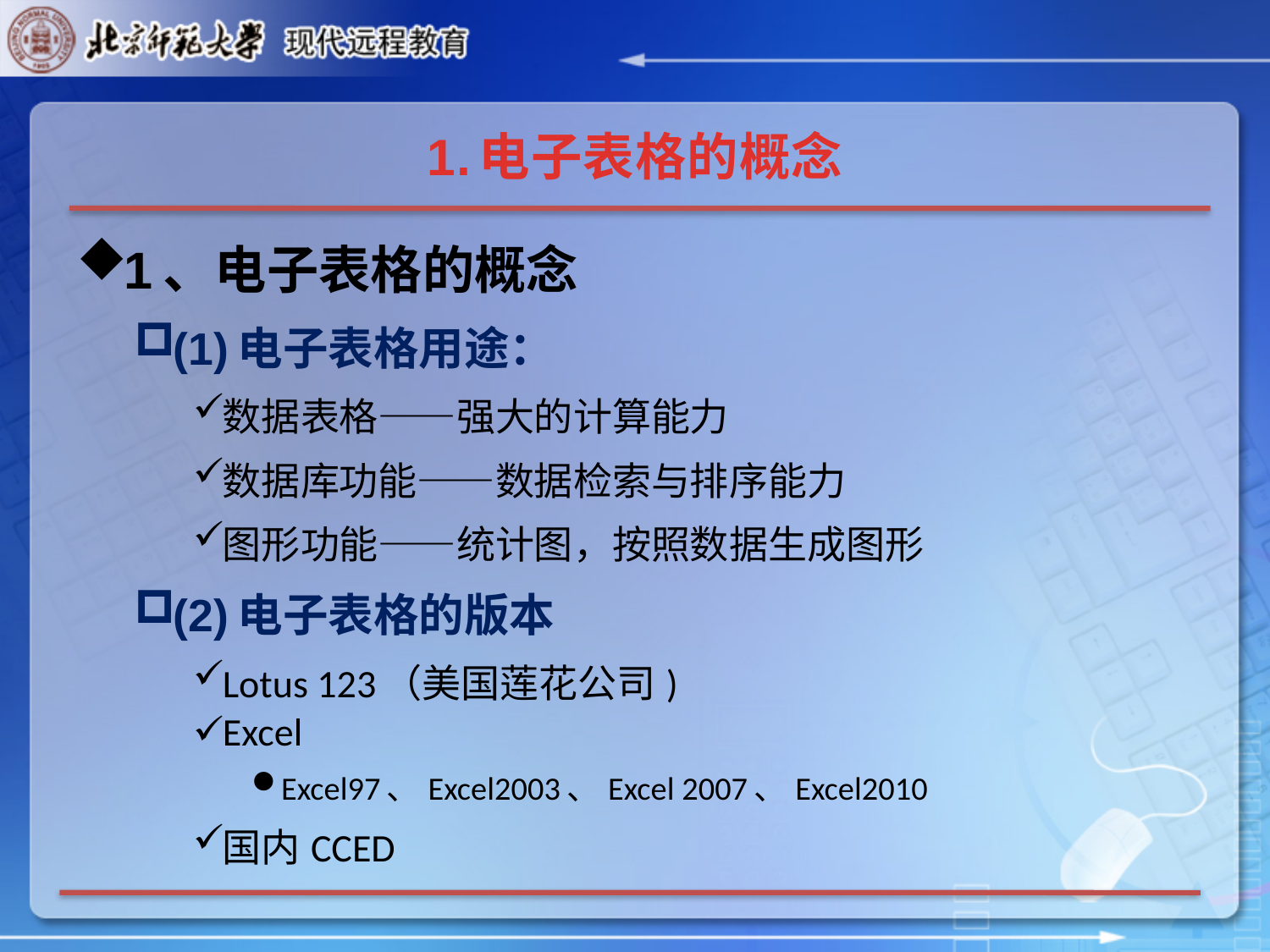

# 1.电子表格的概念
1、电子表格的概念
(1)电子表格用途：
数据表格——强大的计算能力
数据库功能——数据检索与排序能力
图形功能——统计图，按照数据生成图形
(2)电子表格的版本
Lotus 123（美国莲花公司)
Excel
Excel97、Excel2003、Excel 2007、Excel2010
国内CCED